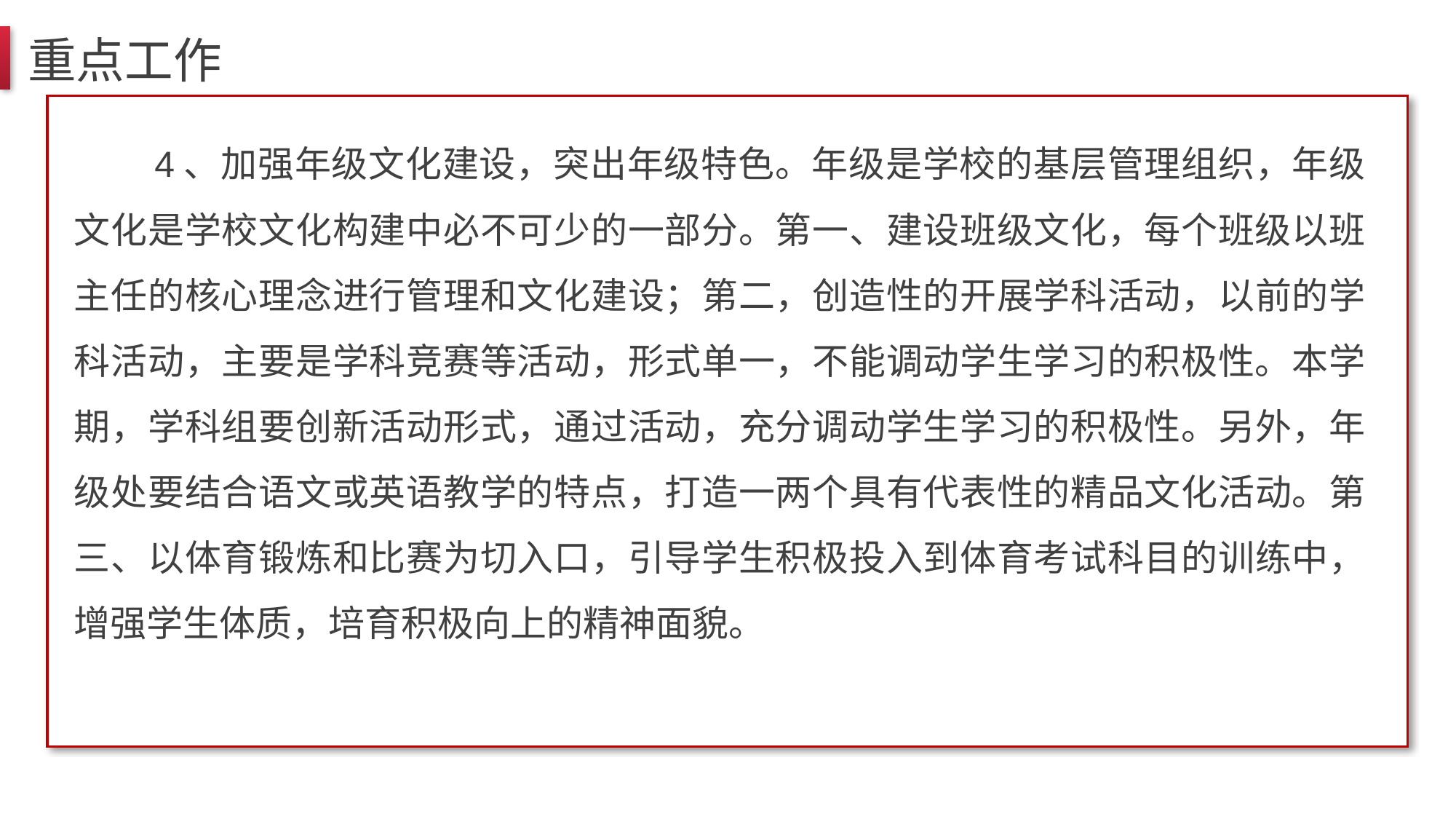

重点工作

       4、加强年级文化建设，突出年级特色。年级是学校的基层管理组织，年级文化是学校文化构建中必不可少的一部分。第一、建设班级文化，每个班级以班主任的核心理念进行管理和文化建设；第二，创造性的开展学科活动，以前的学科活动，主要是学科竞赛等活动，形式单一，不能调动学生学习的积极性。本学期，学科组要创新活动形式，通过活动，充分调动学生学习的积极性。另外，年级处要结合语文或英语教学的特点，打造一两个具有代表性的精品文化活动。第三、以体育锻炼和比赛为切入口，引导学生积极投入到体育考试科目的训练中，增强学生体质，培育积极向上的精神面貌。